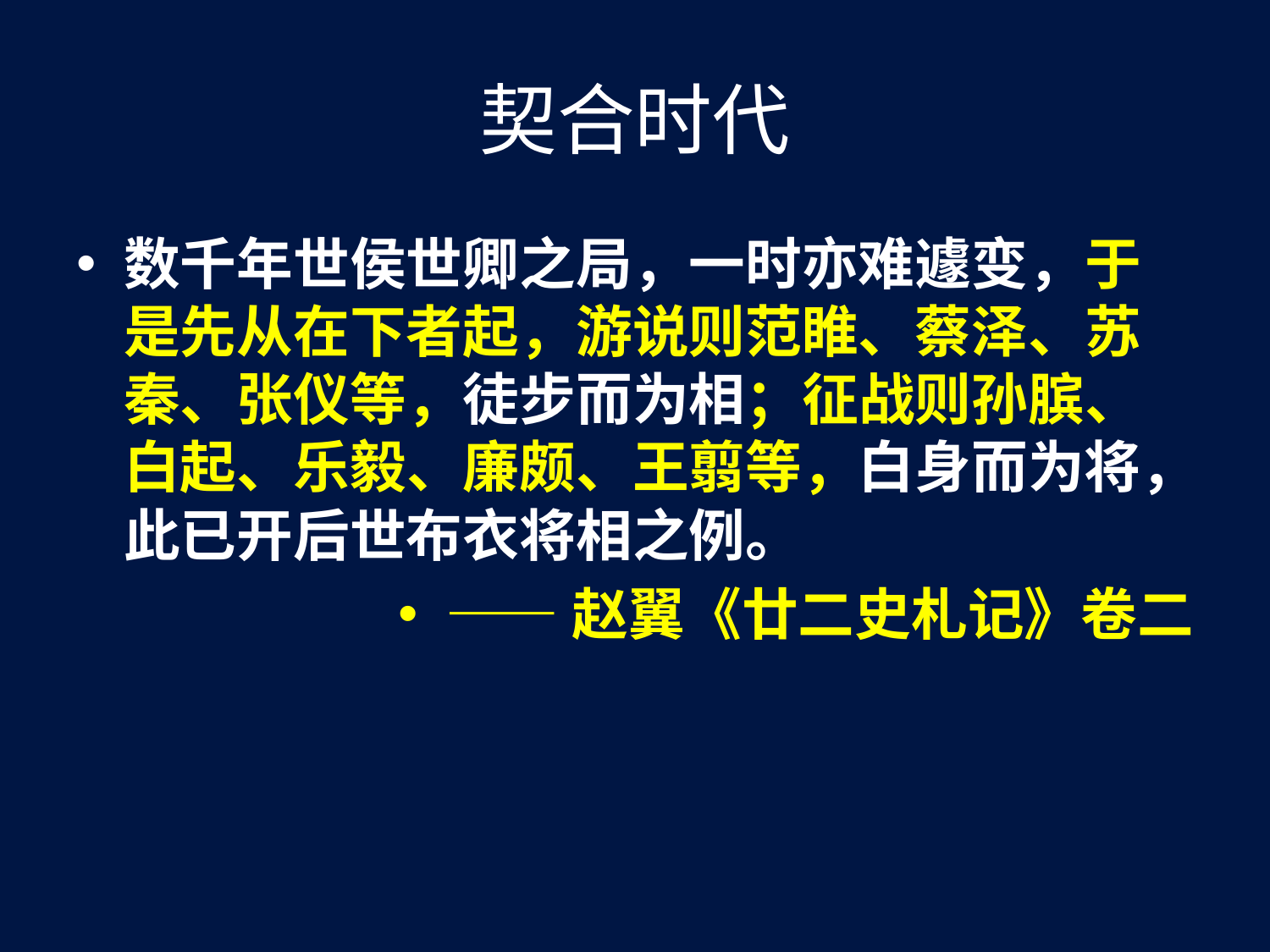

# 契合时代
数千年世侯世卿之局，一时亦难遽变，于是先从在下者起，游说则范睢、蔡泽、苏秦、张仪等，徒步而为相；征战则孙膑、白起、乐毅、廉颇、王翦等，白身而为将，此已开后世布衣将相之例。
——赵翼《廿二史札记》卷二